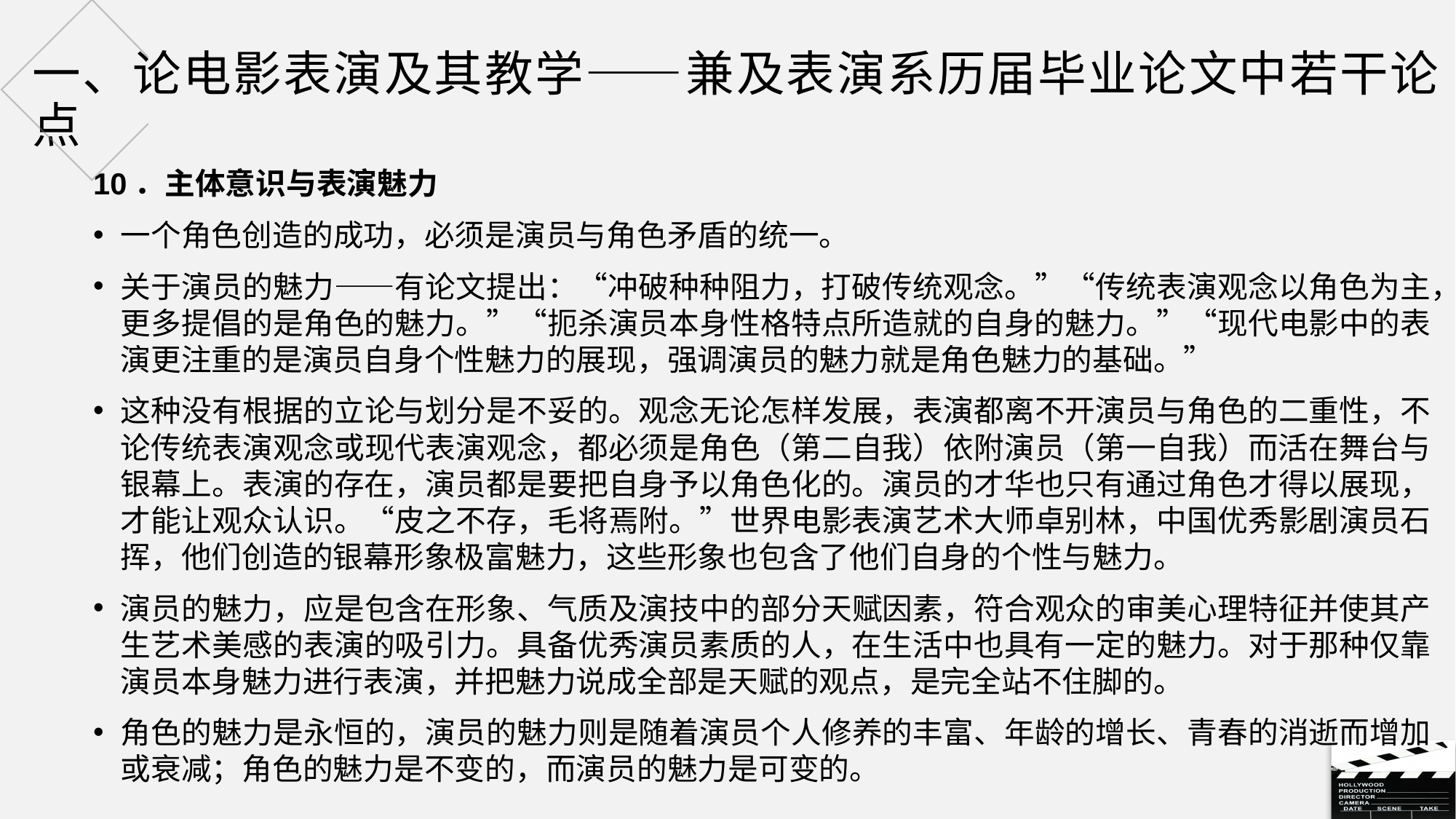

# 一、论电影表演及其教学——兼及表演系历届毕业论文中若干论点
10．主体意识与表演魅力
一个角色创造的成功，必须是演员与角色矛盾的统一。
关于演员的魅力——有论文提出：“冲破种种阻力，打破传统观念。”“传统表演观念以角色为主，更多提倡的是角色的魅力。”“扼杀演员本身性格特点所造就的自身的魅力。”“现代电影中的表演更注重的是演员自身个性魅力的展现，强调演员的魅力就是角色魅力的基础。”
这种没有根据的立论与划分是不妥的。观念无论怎样发展，表演都离不开演员与角色的二重性，不论传统表演观念或现代表演观念，都必须是角色（第二自我）依附演员（第一自我）而活在舞台与银幕上。表演的存在，演员都是要把自身予以角色化的。演员的才华也只有通过角色才得以展现，才能让观众认识。“皮之不存，毛将焉附。”世界电影表演艺术大师卓别林，中国优秀影剧演员石挥，他们创造的银幕形象极富魅力，这些形象也包含了他们自身的个性与魅力。
演员的魅力，应是包含在形象、气质及演技中的部分天赋因素，符合观众的审美心理特征并使其产生艺术美感的表演的吸引力。具备优秀演员素质的人，在生活中也具有一定的魅力。对于那种仅靠演员本身魅力进行表演，并把魅力说成全部是天赋的观点，是完全站不住脚的。
角色的魅力是永恒的，演员的魅力则是随着演员个人修养的丰富、年龄的增长、青春的消逝而增加或衰减；角色的魅力是不变的，而演员的魅力是可变的。